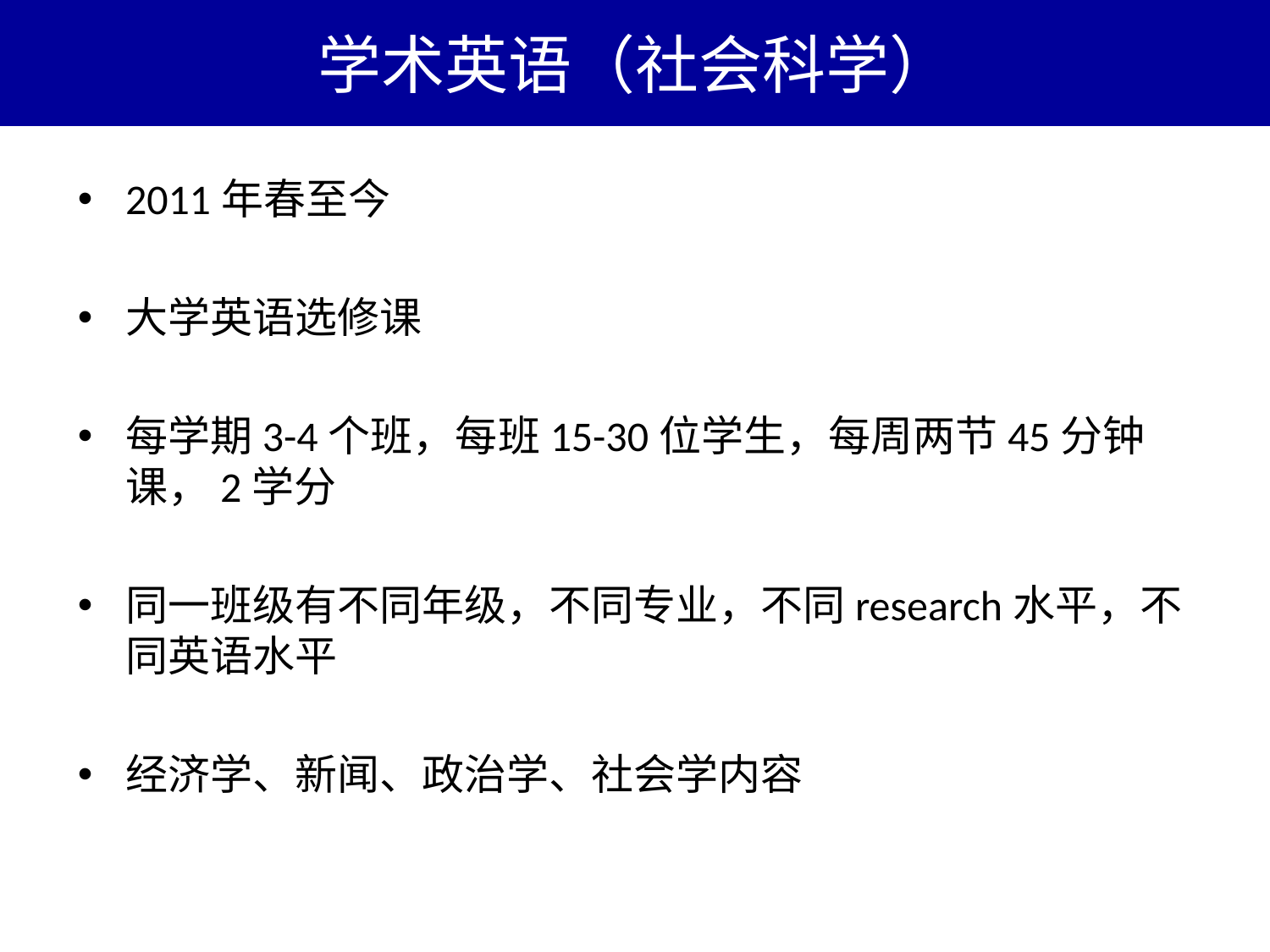

# 学术英语（社会科学）
2011年春至今

大学英语选修课

每学期3-4个班，每班15-30位学生，每周两节45分钟课，2学分

同一班级有不同年级，不同专业，不同research水平，不同英语水平

经济学、新闻、政治学、社会学内容